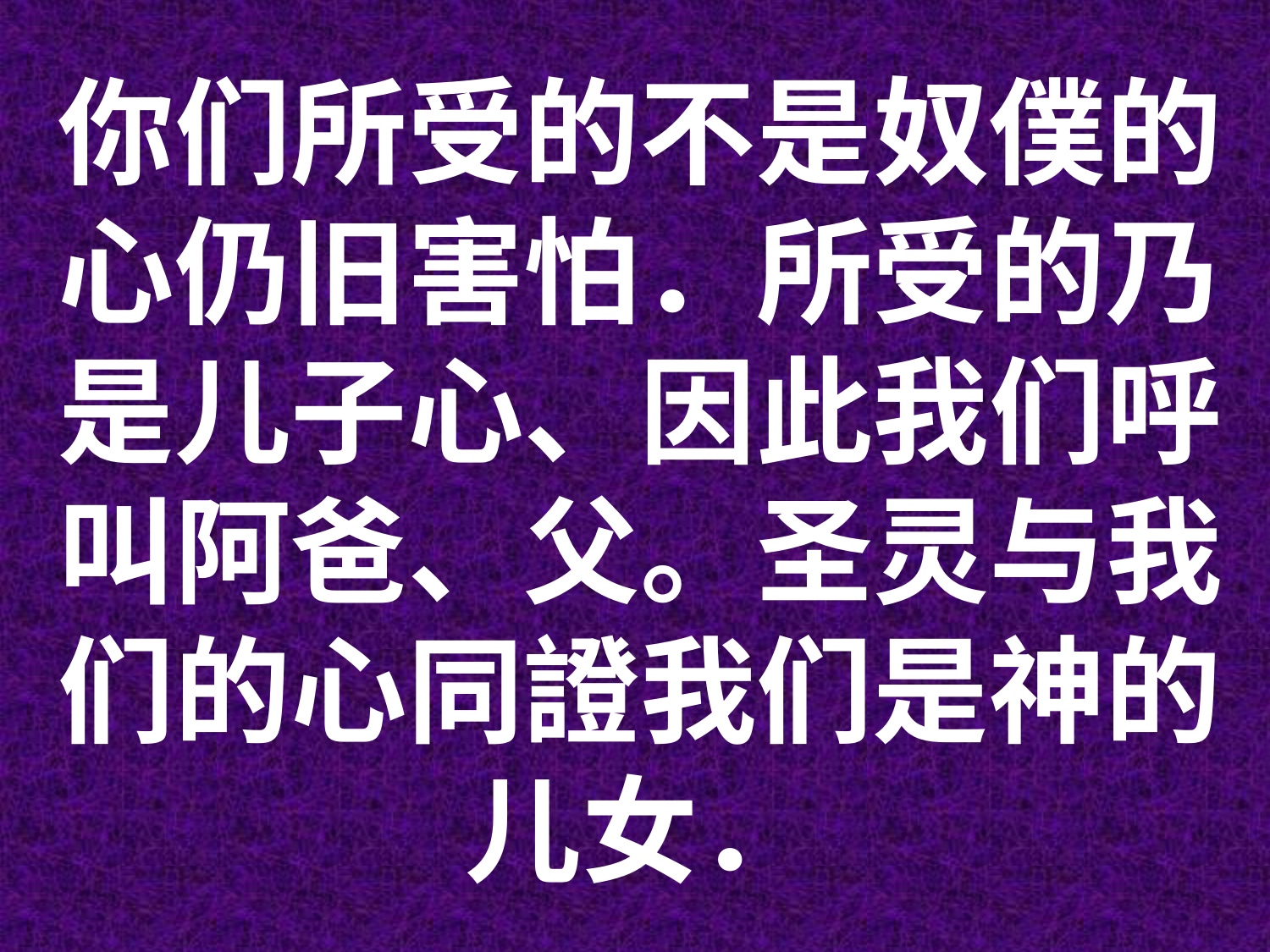

# 你们所受的不是奴僕的心仍旧害怕．所受的乃是儿子心、因此我们呼叫阿爸、父。圣灵与我们的心同證我们是神的儿女．